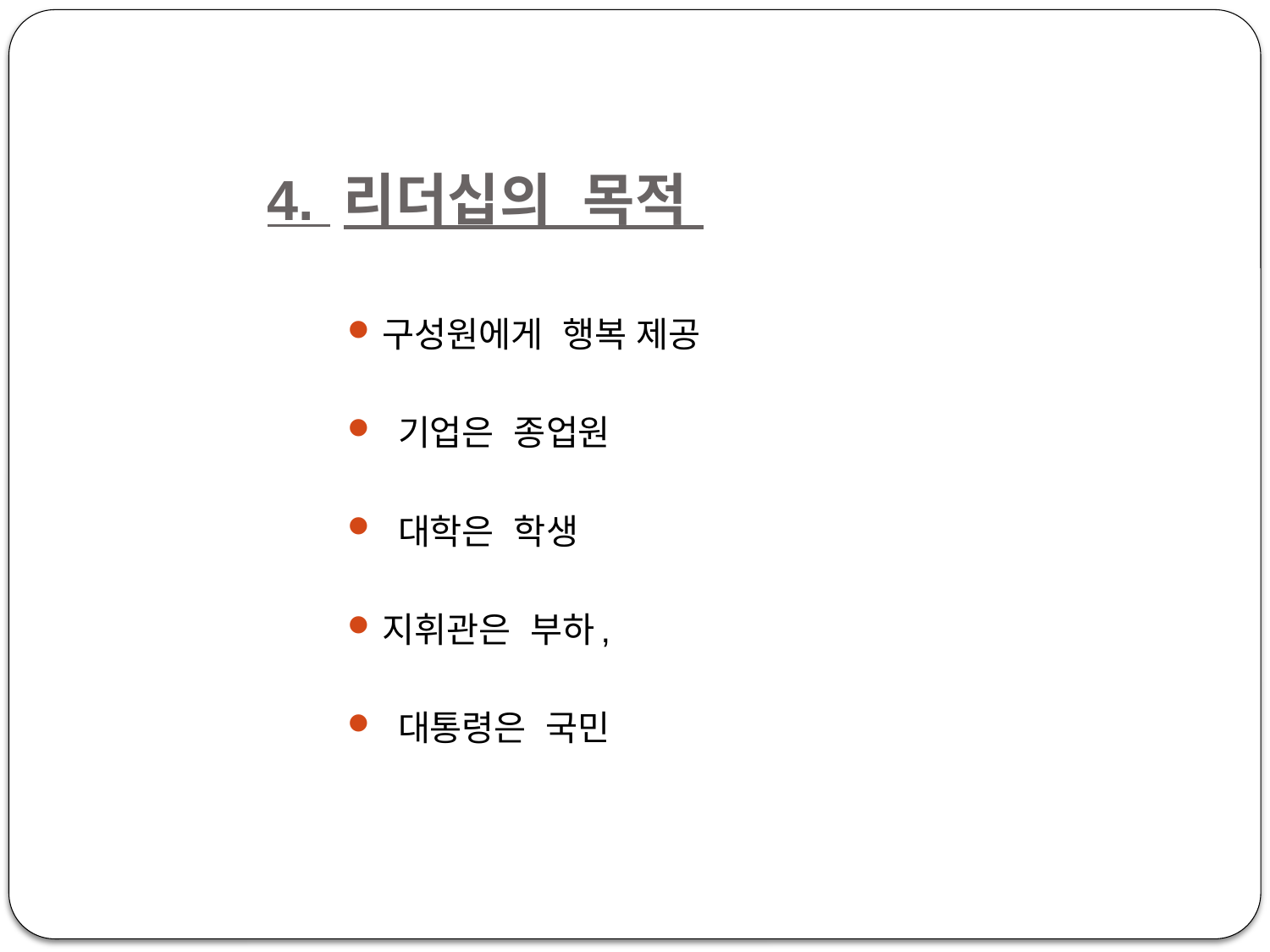

# 4. 리더십의  목적
구성원에게  행복 제공

 기업은  종업원

 대학은  학생

지휘관은  부하,

 대통령은  국민